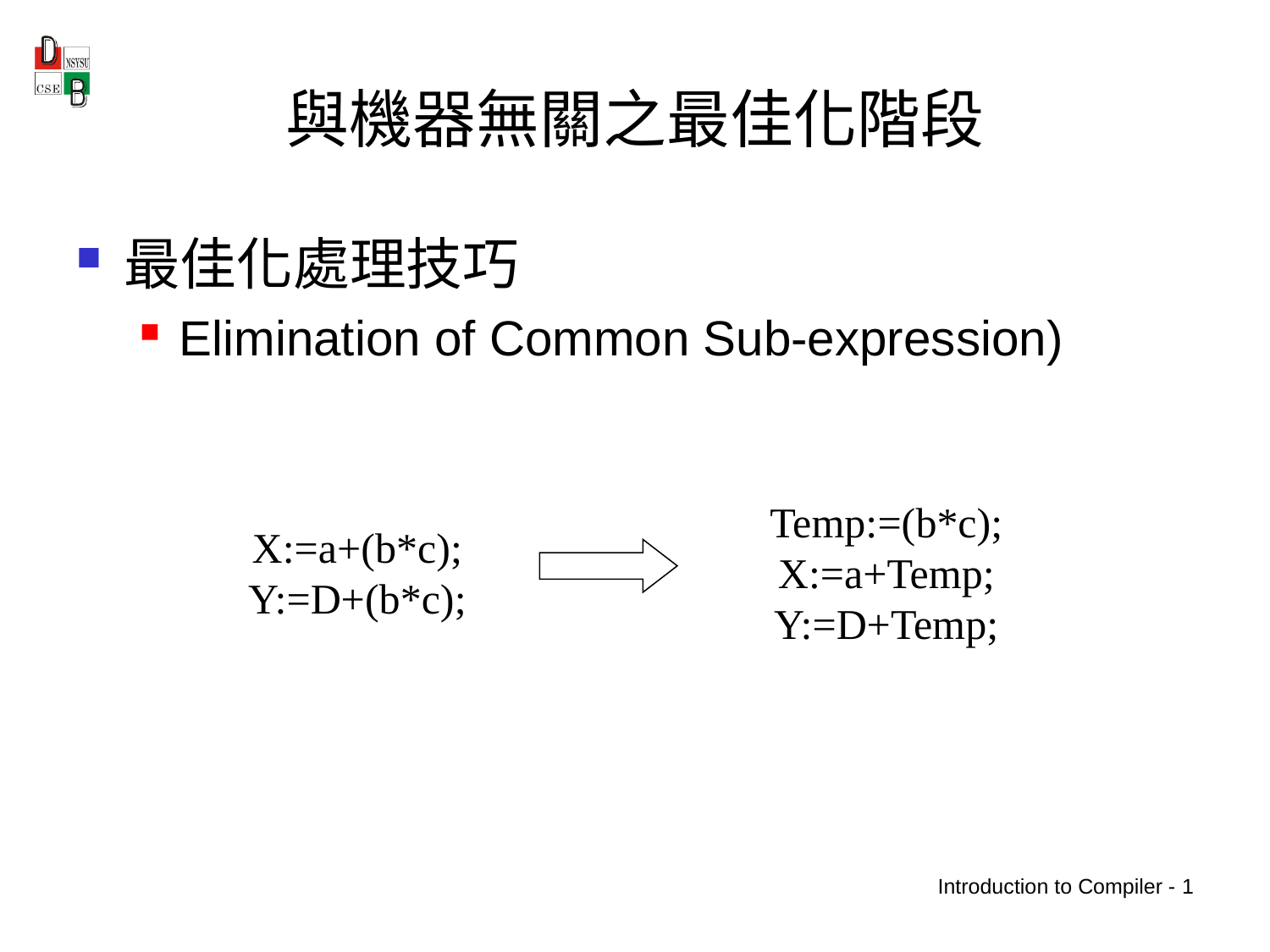

# 與機器無關之最佳化階段
最佳化處理技巧
Elimination of Common Sub-expression)
X:=a+(b*c);
Y:=D+(b*c);
Temp:=(b*c);
X:=a+Temp;
Y:=D+Temp;

Introduction to Compiler - 1